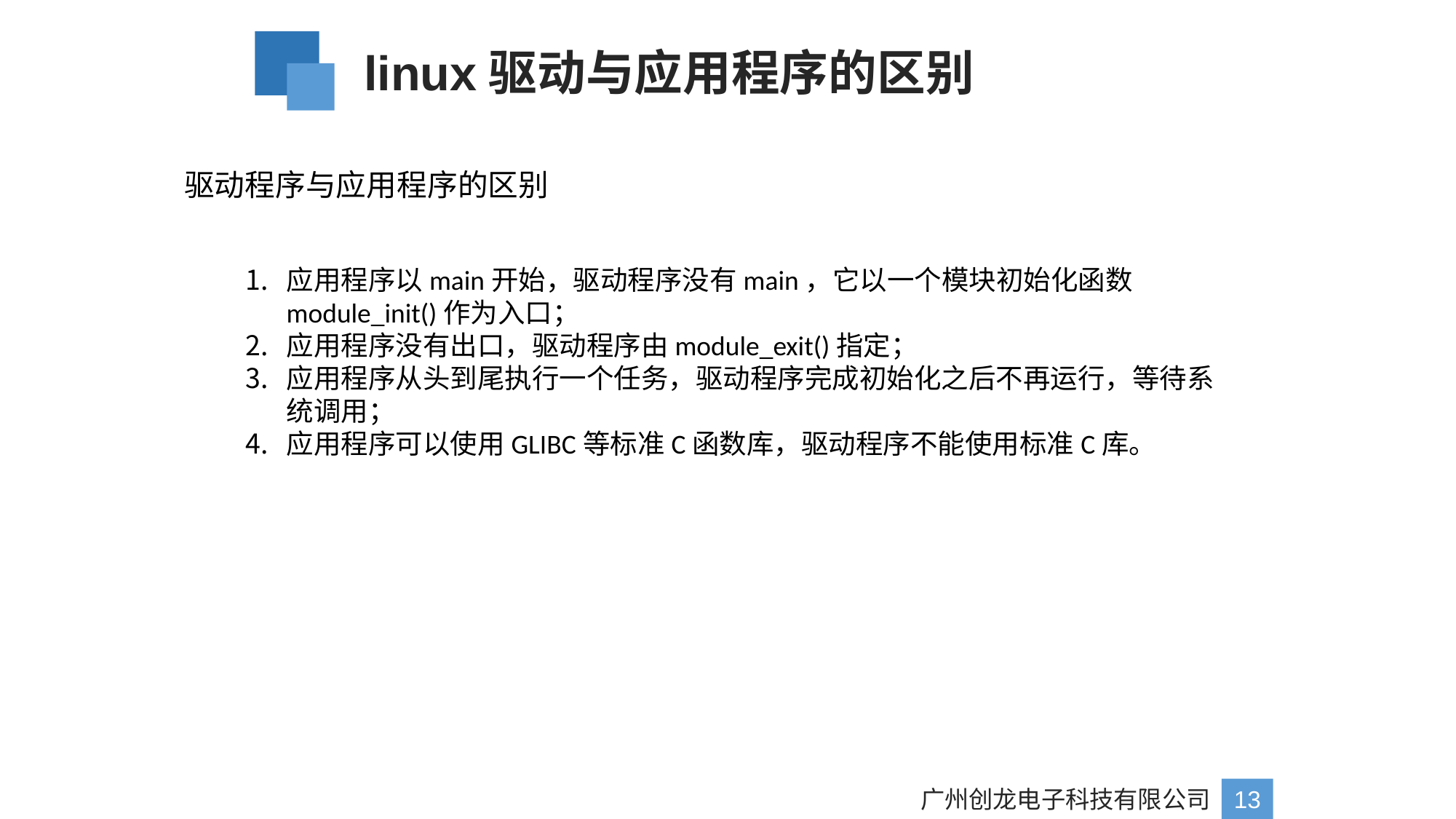

linux驱动与应用程序的区别
驱动程序与应用程序的区别
应用程序以main开始，驱动程序没有main，它以一个模块初始化函数module_init()作为入口；
应用程序没有出口，驱动程序由module_exit()指定；
应用程序从头到尾执行一个任务，驱动程序完成初始化之后不再运行，等待系统调用；
应用程序可以使用GLIBC等标准C函数库，驱动程序不能使用标准C库。
广州创龙电子科技有限公司
13